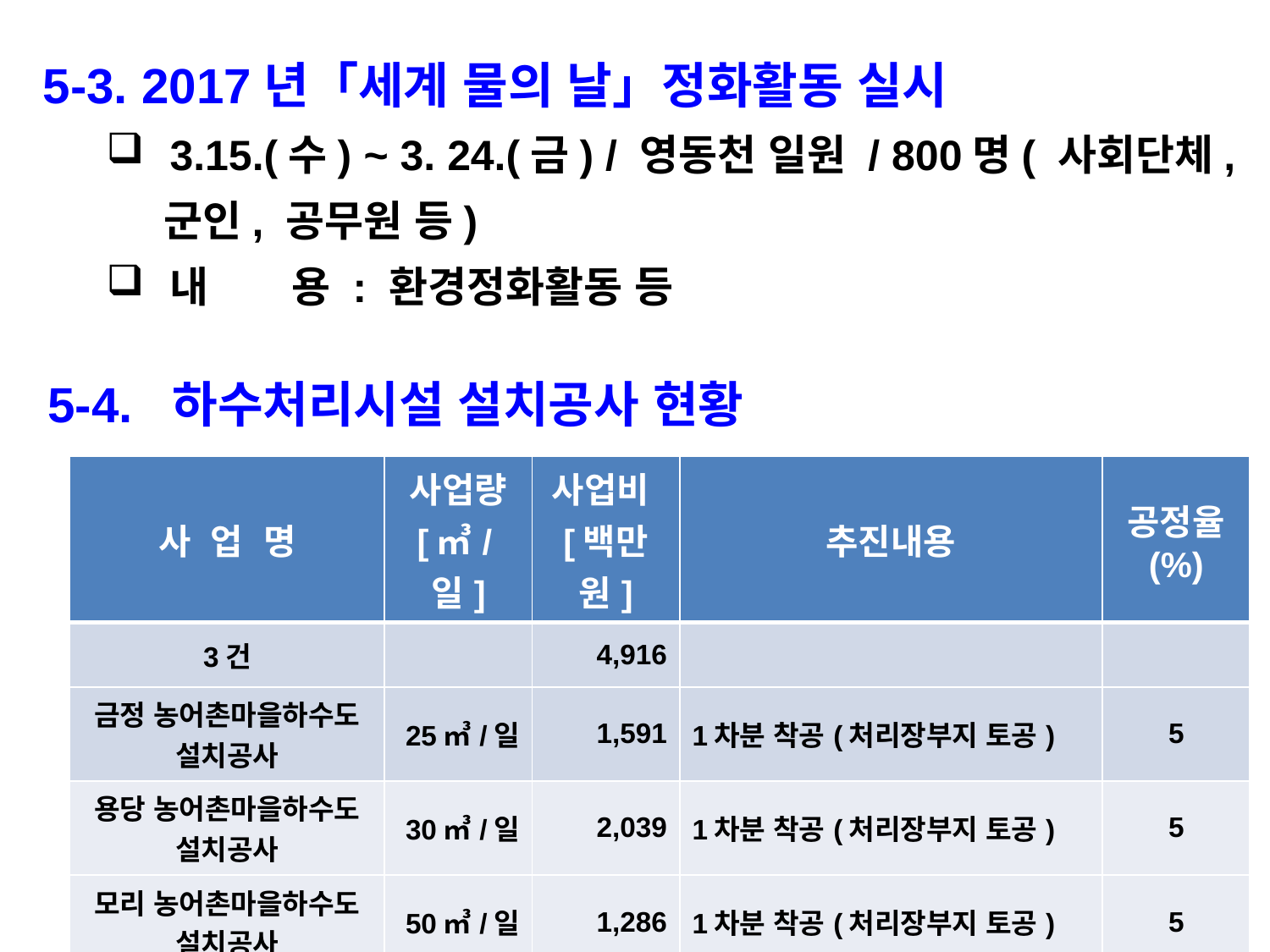

5-3. 2017년「세계 물의 날」정화활동 실시
3.15.(수) ~ 3. 24.(금) / 영동천 일원 / 800명( 사회단체,
    군인, 공무원 등)
내       용 : 환경정화활동 등
5-4.  하수처리시설 설치공사 현황

| 사 업 명 | 사업량 [㎥/일] | 사업비[백만원] | 추진내용 | 공정율 (%) |
| --- | --- | --- | --- | --- |
| 3건 |  | 4,916 |  |  |
| 금정 농어촌마을하수도 설치공사 | 25㎥/일 | 1,591 | 1차분 착공(처리장부지 토공) | 5 |
| 용당 농어촌마을하수도 설치공사 | 30㎥/일 | 2,039 | 1차분 착공(처리장부지 토공) | 5 |
| 모리 농어촌마을하수도 설치공사 | 50㎥/일 | 1,286 | 1차분 착공(처리장부지 토공) | 5 |